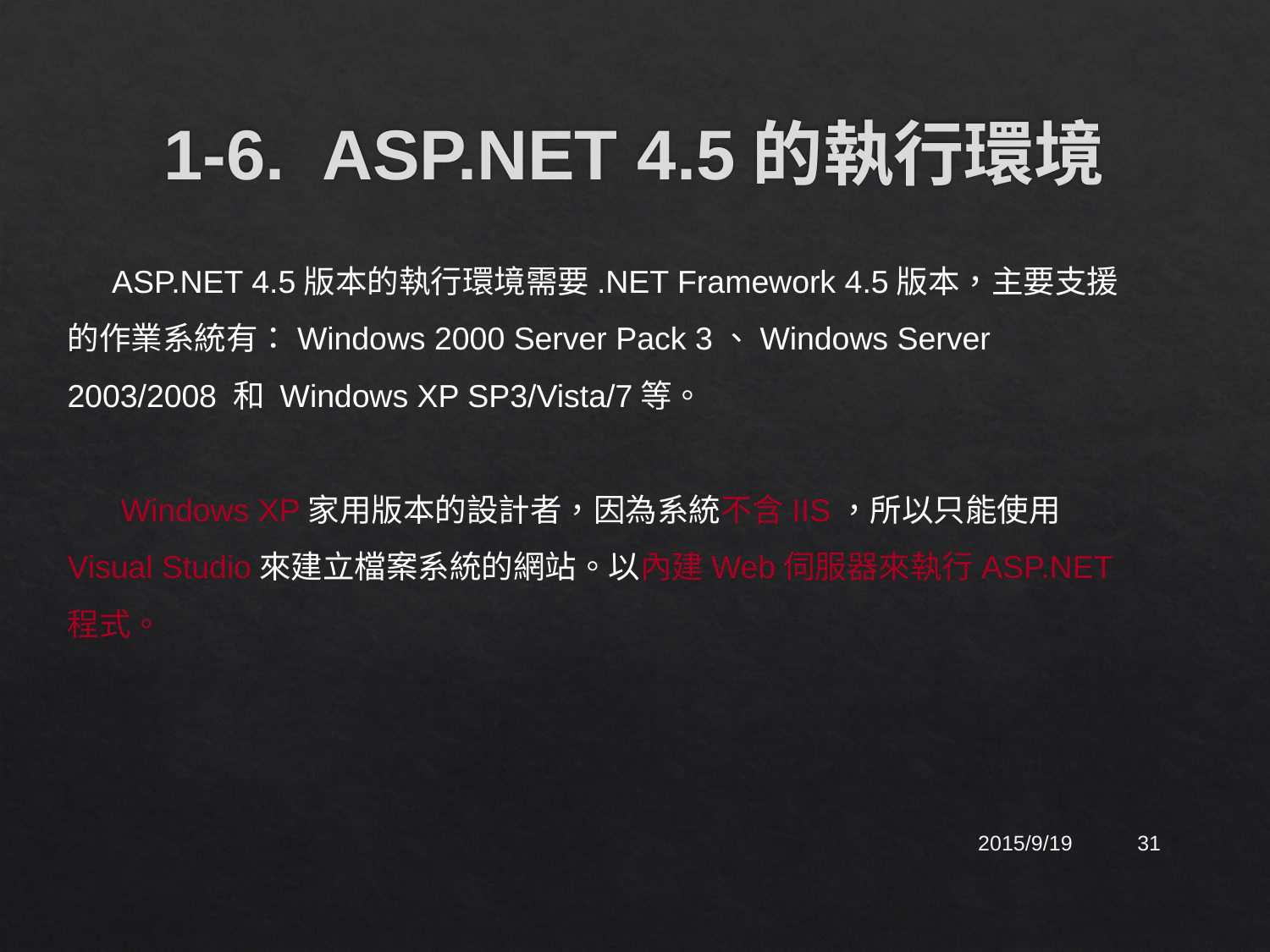

# 1-6.  ASP.NET 4.5的執行環境
     ASP.NET 4.5版本的執行環境需要.NET Framework 4.5版本，主要支援的作業系統有：Windows 2000 Server Pack 3、Windows Server 2003/2008 和 Windows XP SP3/Vista/7等。

      Windows XP家用版本的設計者，因為系統不含IIS，所以只能使用Visual Studio來建立檔案系統的網站。以內建Web伺服器來執行ASP.NET程式。
2015/9/19
31